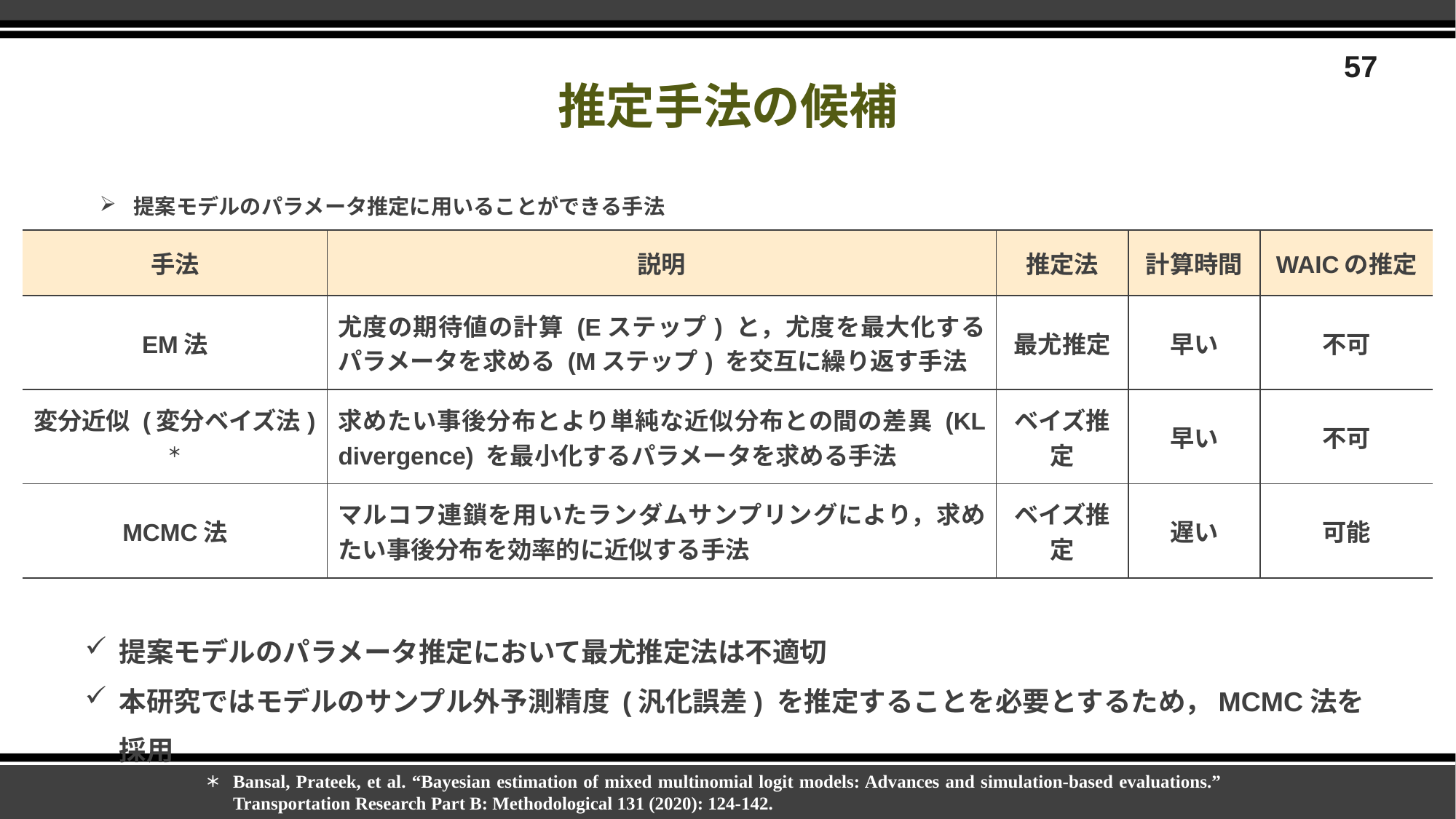

57
# 推定手法の候補
提案モデルのパラメータ推定に用いることができる手法
| 手法 | 説明 | 推定法 | 計算時間 | WAICの推定 |
| --- | --- | --- | --- | --- |
| EM法 | 尤度の期待値の計算 (Eステップ) と，尤度を最大化するパラメータを求める (Mステップ) を交互に繰り返す手法 | 最尤推定 | 早い | 不可 |
| 変分近似 (変分ベイズ法)＊ | 求めたい事後分布とより単純な近似分布との間の差異 (KL divergence) を最小化するパラメータを求める手法 | ベイズ推定 | 早い | 不可 |
| MCMC法 | マルコフ連鎖を用いたランダムサンプリングにより，求めたい事後分布を効率的に近似する手法 | ベイズ推定 | 遅い | 可能 |
提案モデルのパラメータ推定において最尤推定法は不適切
本研究ではモデルのサンプル外予測精度 (汎化誤差) を推定することを必要とするため，MCMC法を採用
Bansal, Prateek, et al. “Bayesian estimation of mixed multinomial logit models: Advances and simulation-based evaluations.” Transportation Research Part B: Methodological 131 (2020): 124-142.
＊